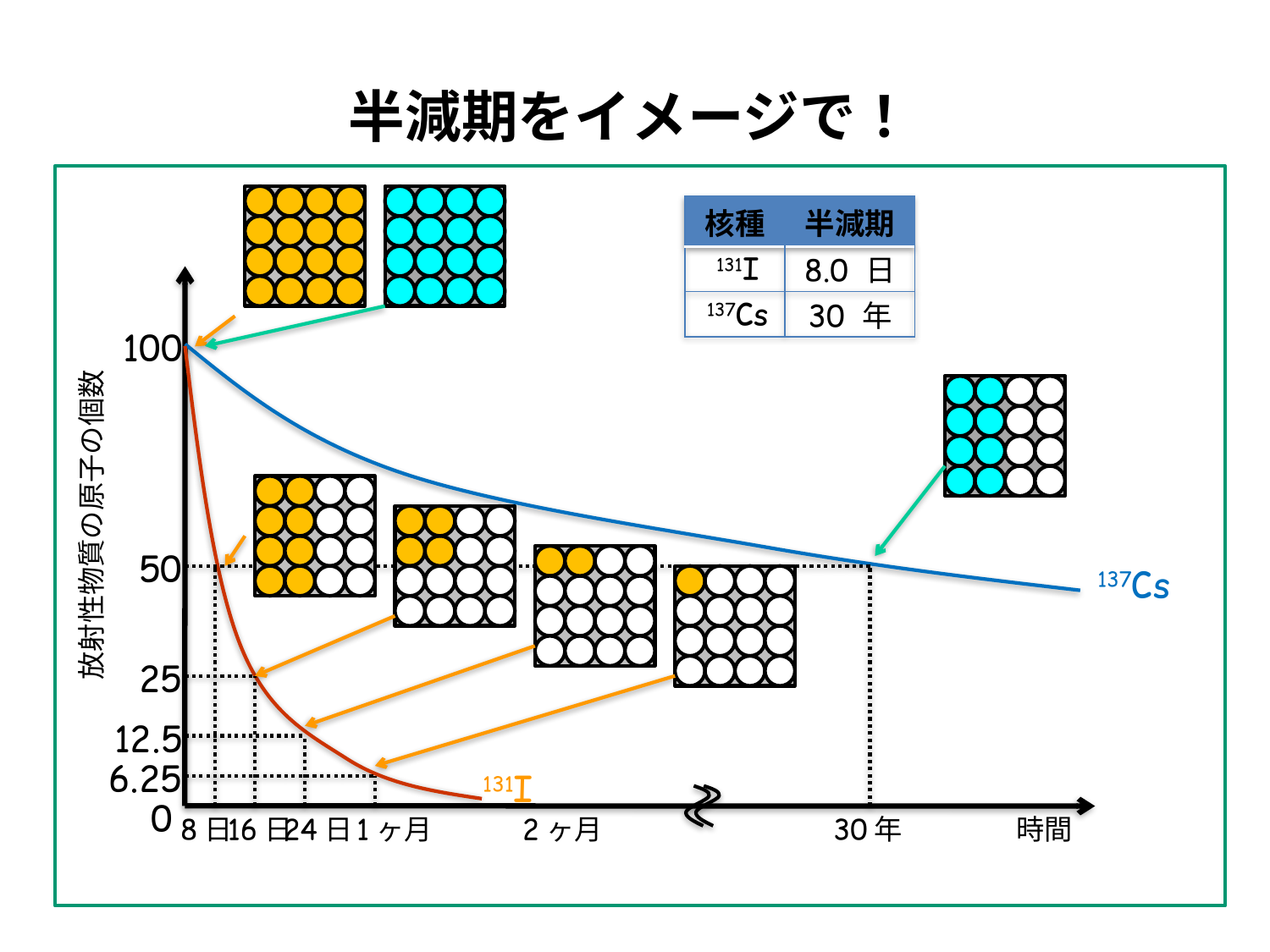

半減期をイメージで！

| 核種 | 半減期 |
| --- | --- |
| 131I | 8.0 日 |
| 137Cs | 30 年 |
100

放射性物質の原子の個数
50

137Cs

25
12.5
6.25
131I
0

8日
16日
24日
1ヶ月
2ヶ月
30年
時間